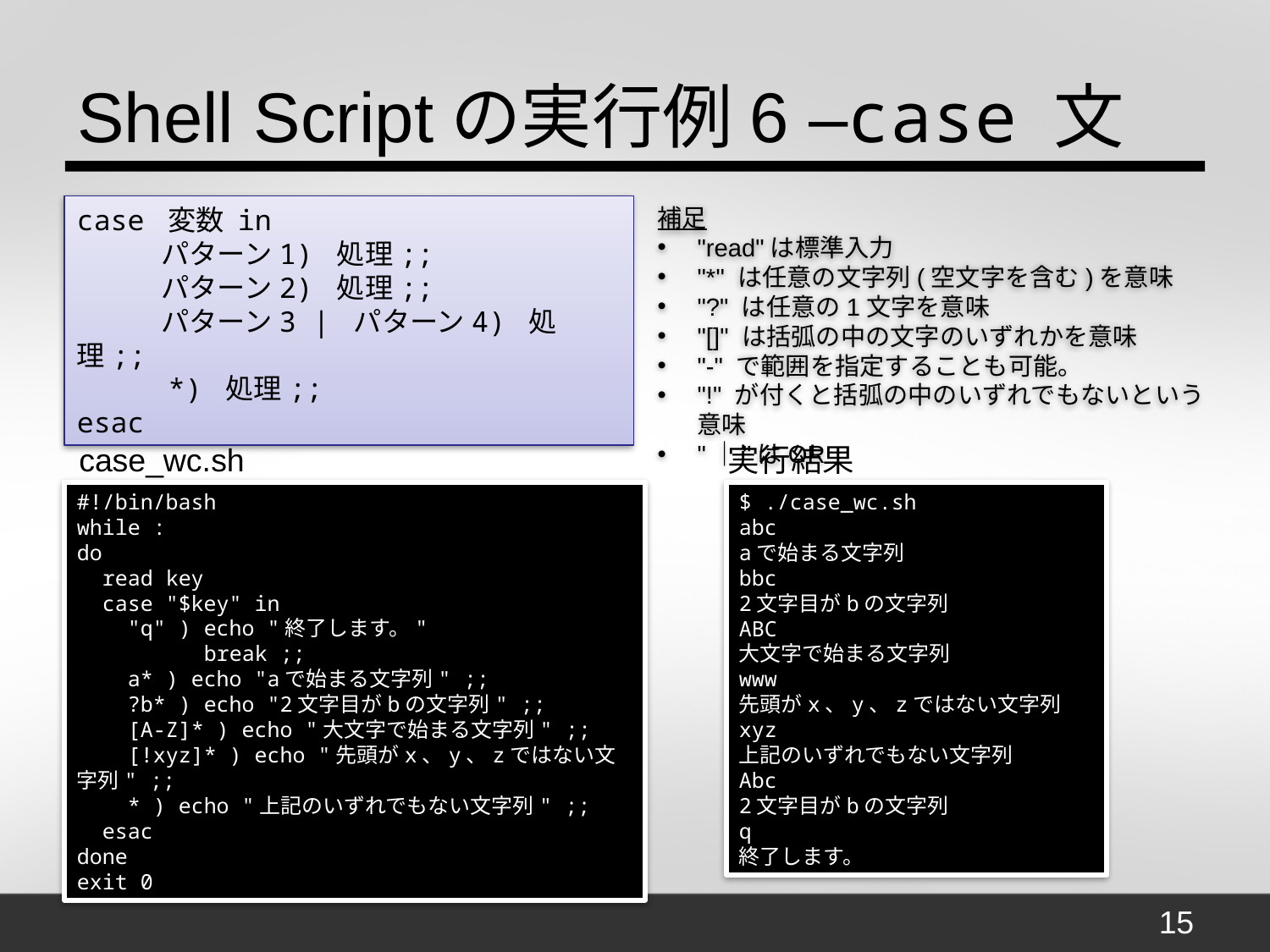

Shell Scriptの実行例6 –case 文-
case 変数 in
　　　パターン1) 処理;;
　　　パターン2) 処理;;
　　　パターン3 | パターン4) 処理;;
　　　*) 処理;;
esac
補足
"read"は標準入力
"*" は任意の文字列(空文字を含む)を意味
"?" は任意の1文字を意味
"[]" は括弧の中の文字のいずれかを意味
"-" で範囲を指定することも可能。
"!" が付くと括弧の中のいずれでもないという意味
"｜"はOR
case_wc.sh
実行結果
#!/bin/bash
while :
do
  read key
  case "$key" in
    "q" ) echo "終了します。"
          break ;;
    a* ) echo "aで始まる文字列" ;;
    ?b* ) echo "2文字目がbの文字列" ;;
    [A-Z]* ) echo "大文字で始まる文字列" ;;
    [!xyz]* ) echo "先頭がx、y、zではない文字列" ;;
    * ) echo "上記のいずれでもない文字列" ;;
  esac
done
exit 0
$ ./case_wc.sh
abc
aで始まる文字列
bbc
2文字目がbの文字列
ABC
大文字で始まる文字列
www
先頭がx、y、zではない文字列
xyz
上記のいずれでもない文字列
Abc
2文字目がbの文字列
q
終了します。
15